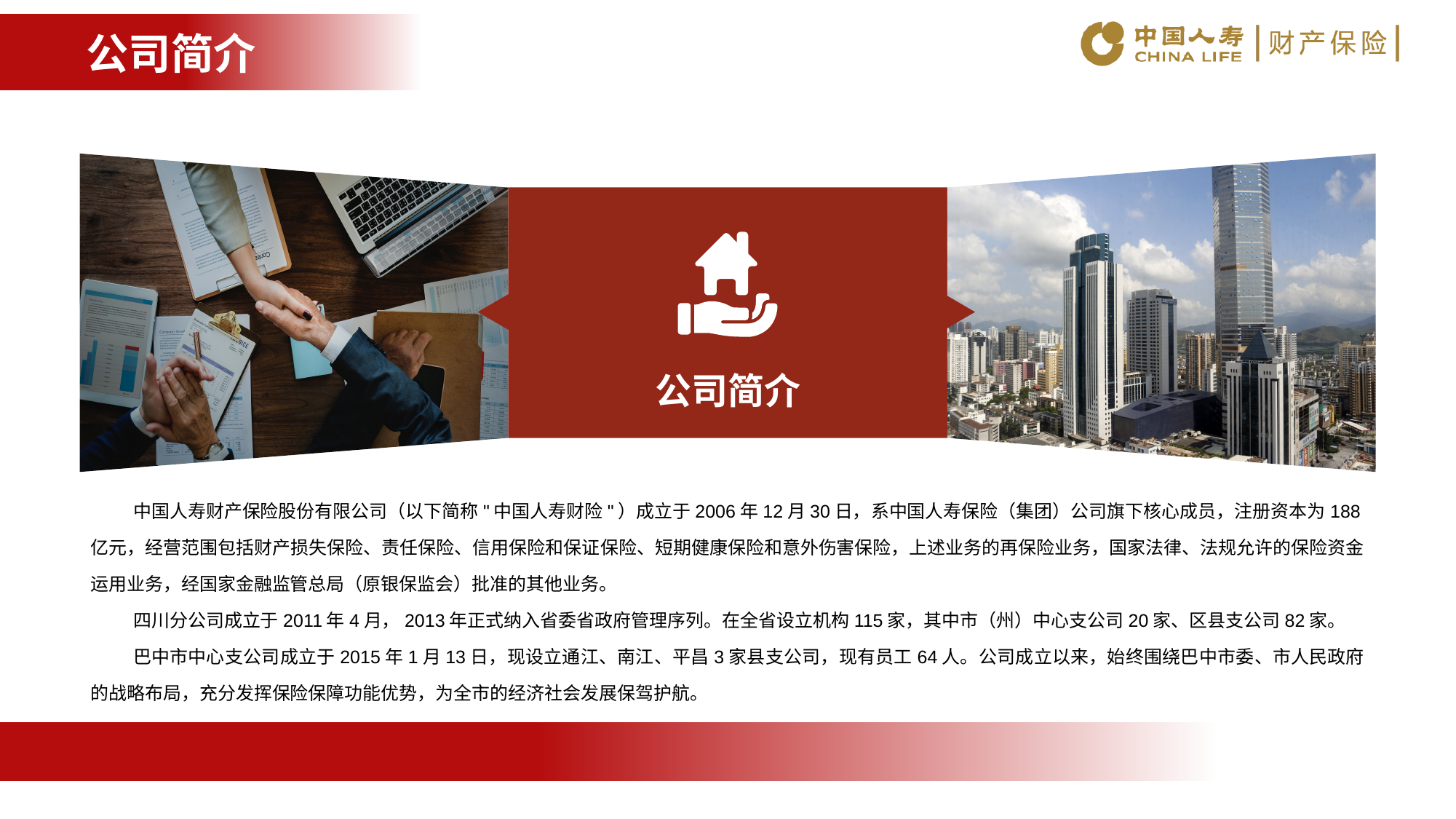

公司简介

公司简介
中国人寿财产保险股份有限公司（以下简称"中国人寿财险"）成立于2006年12月30日，系中国人寿保险（集团）公司旗下核心成员，注册资本为188亿元，经营范围包括财产损失保险、责任保险、信用保险和保证保险、短期健康保险和意外伤害保险，上述业务的再保险业务，国家法律、法规允许的保险资金运用业务，经国家金融监管总局（原银保监会）批准的其他业务。
四川分公司成立于2011年4月，2013年正式纳入省委省政府管理序列。在全省设立机构115家，其中市（州）中心支公司20家、区县支公司82家。
巴中市中心支公司成立于2015年1月13日，现设立通江、南江、平昌3家县支公司，现有员工64人。公司成立以来，始终围绕巴中市委、市人民政府的战略布局，充分发挥保险保障功能优势，为全市的经济社会发展保驾护航。